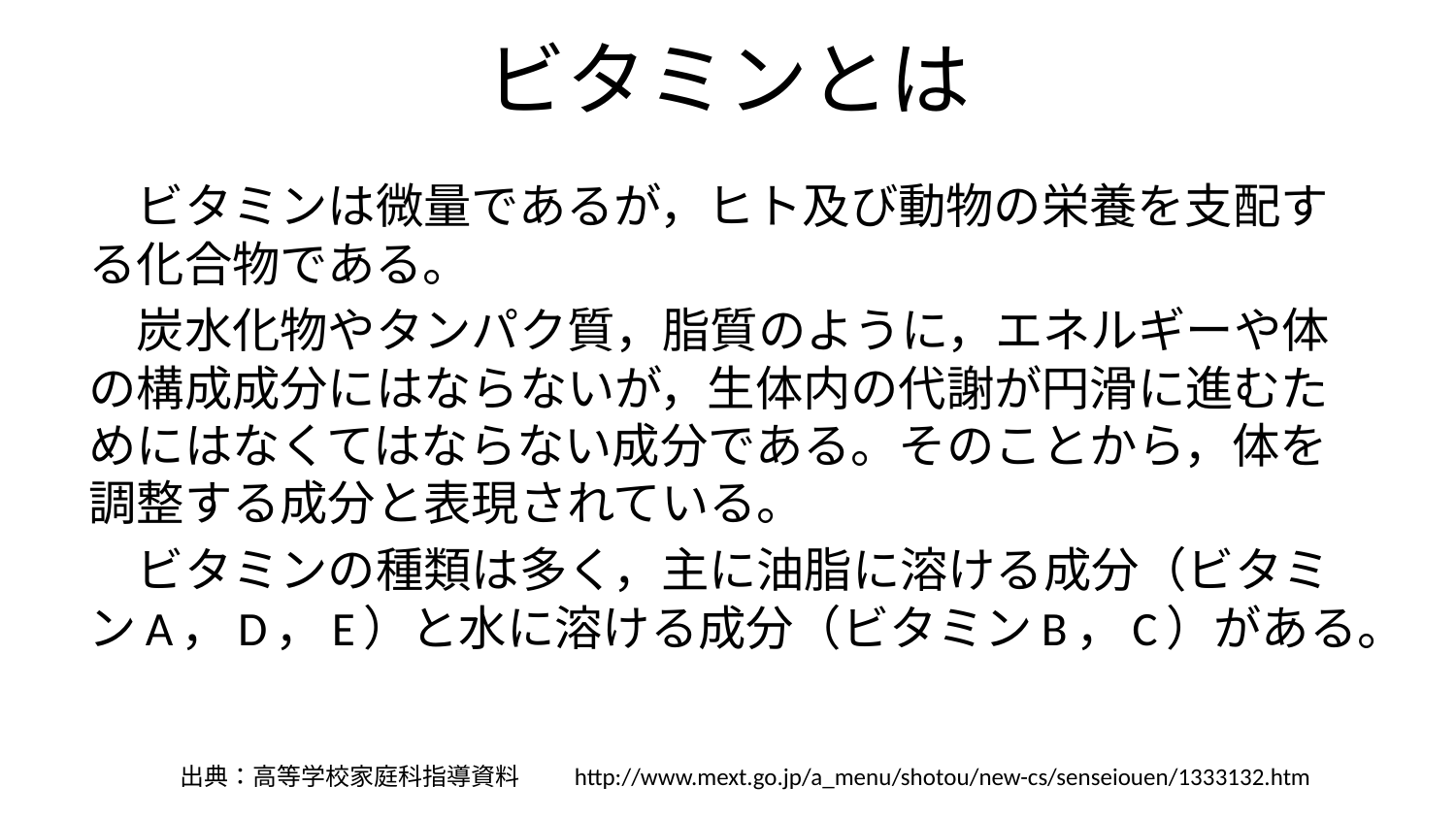

# ビタミンとは
　ビタミンは微量であるが，ヒト及び動物の栄養を支配する化合物である。
　炭水化物やタンパク質，脂質のように，エネルギーや体の構成成分にはならないが，生体内の代謝が円滑に進むためにはなくてはならない成分である。そのことから，体を調整する成分と表現されている。
　ビタミンの種類は多く，主に油脂に溶ける成分（ビタミンA，D，E）と水に溶ける成分（ビタミンB，C）がある。
出典：高等学校家庭科指導資料　　http://www.mext.go.jp/a_menu/shotou/new-cs/senseiouen/1333132.htm